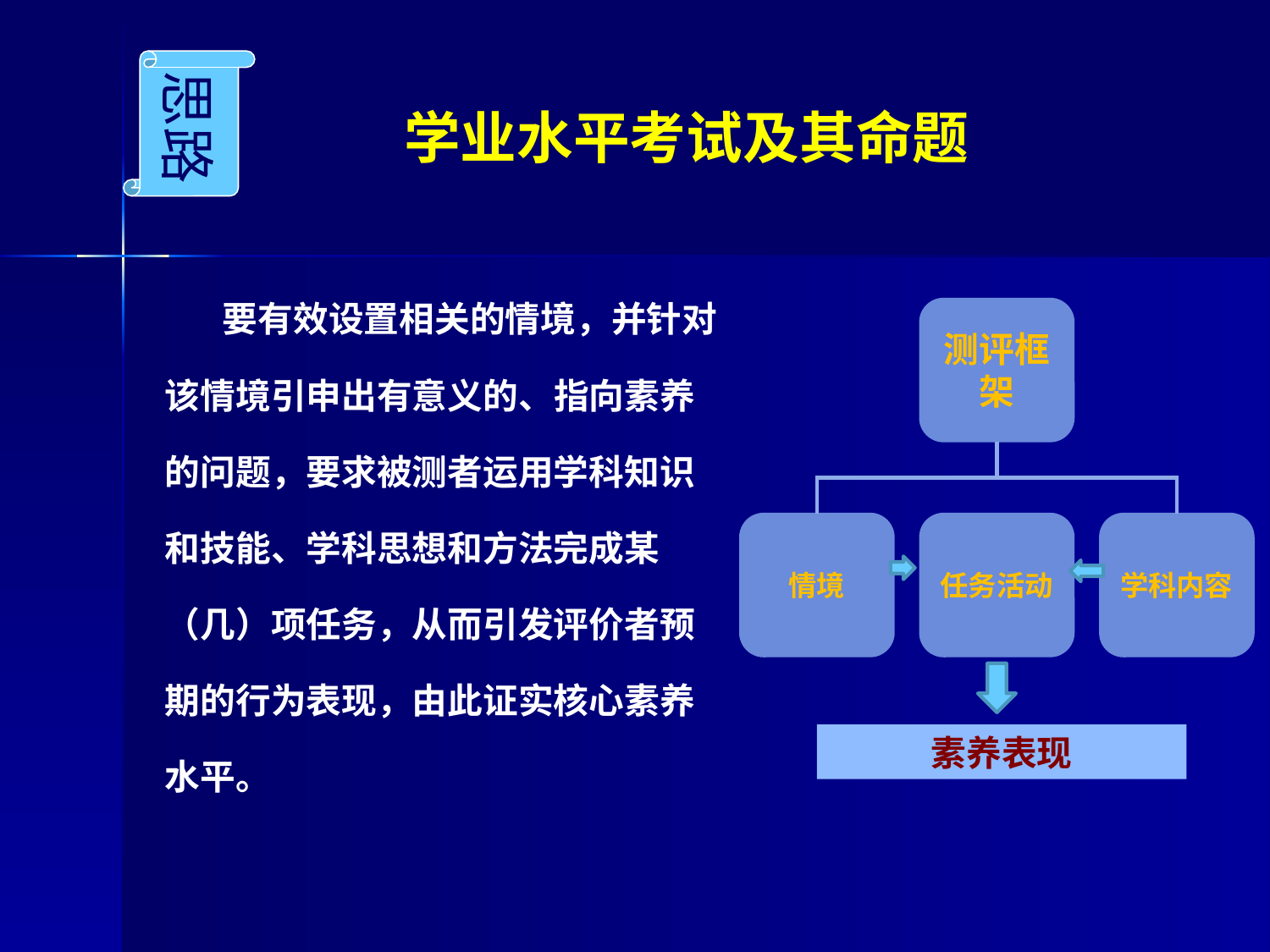

# 学业水平考试及其命题
思路
          要有效设置相关的情境，并针对该情境引申出有意义的、指向素养的问题，要求被测者运用学科知识和技能、学科思想和方法完成某（几）项任务，从而引发评价者预期的行为表现，由此证实核心素养水平。

测评框架
情境
任务活动

学科内容

素养表现